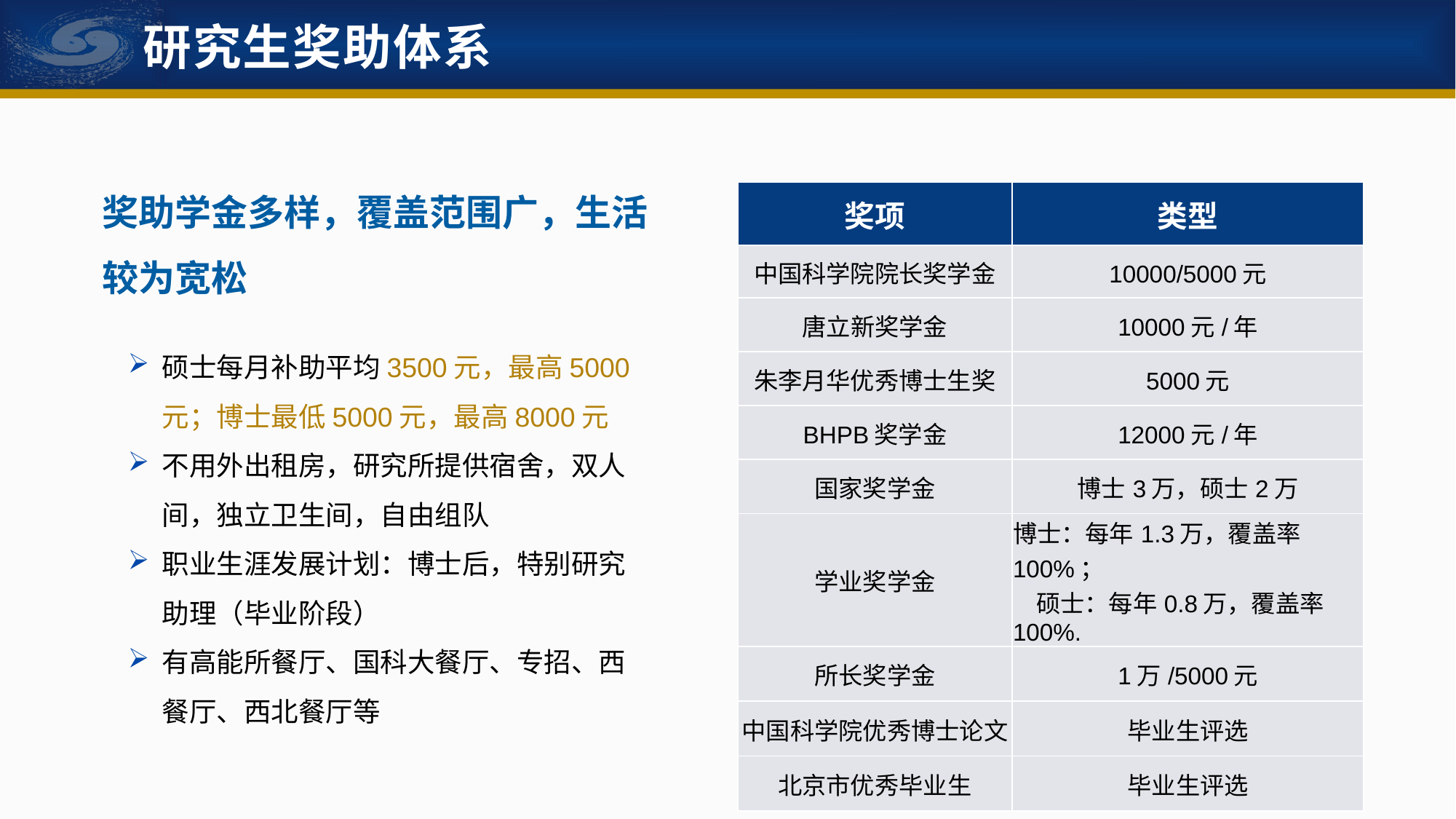

研究生奖助体系
奖助学金多样，覆盖范围广，生活较为宽松
硕士每月补助平均3500元，最高5000元；博士最低5000元，最高8000元
不用外出租房，研究所提供宿舍，双人间，独立卫生间，自由组队
职业生涯发展计划：博士后，特别研究助理（毕业阶段）
有高能所餐厅、国科大餐厅、专招、西餐厅、西北餐厅等

| 奖项 | 类型 |
| --- | --- |
| 中国科学院院长奖学金 | 10000/5000元 |
| 唐立新奖学金 | 10000元/年 |
| 朱李月华优秀博士生奖 | 5000元 |
| BHPB奖学金 | 12000元/年 |
| 国家奖学金 | 博士3万，硕士2万 |
| 学业奖学金 | 博士：每年1.3万，覆盖率100%； 硕士：每年0.8万，覆盖率100%. |
| 所长奖学金 | 1万/5000元 |
| 中国科学院优秀博士论文 | 毕业生评选 |
| 北京市优秀毕业生 | 毕业生评选 |